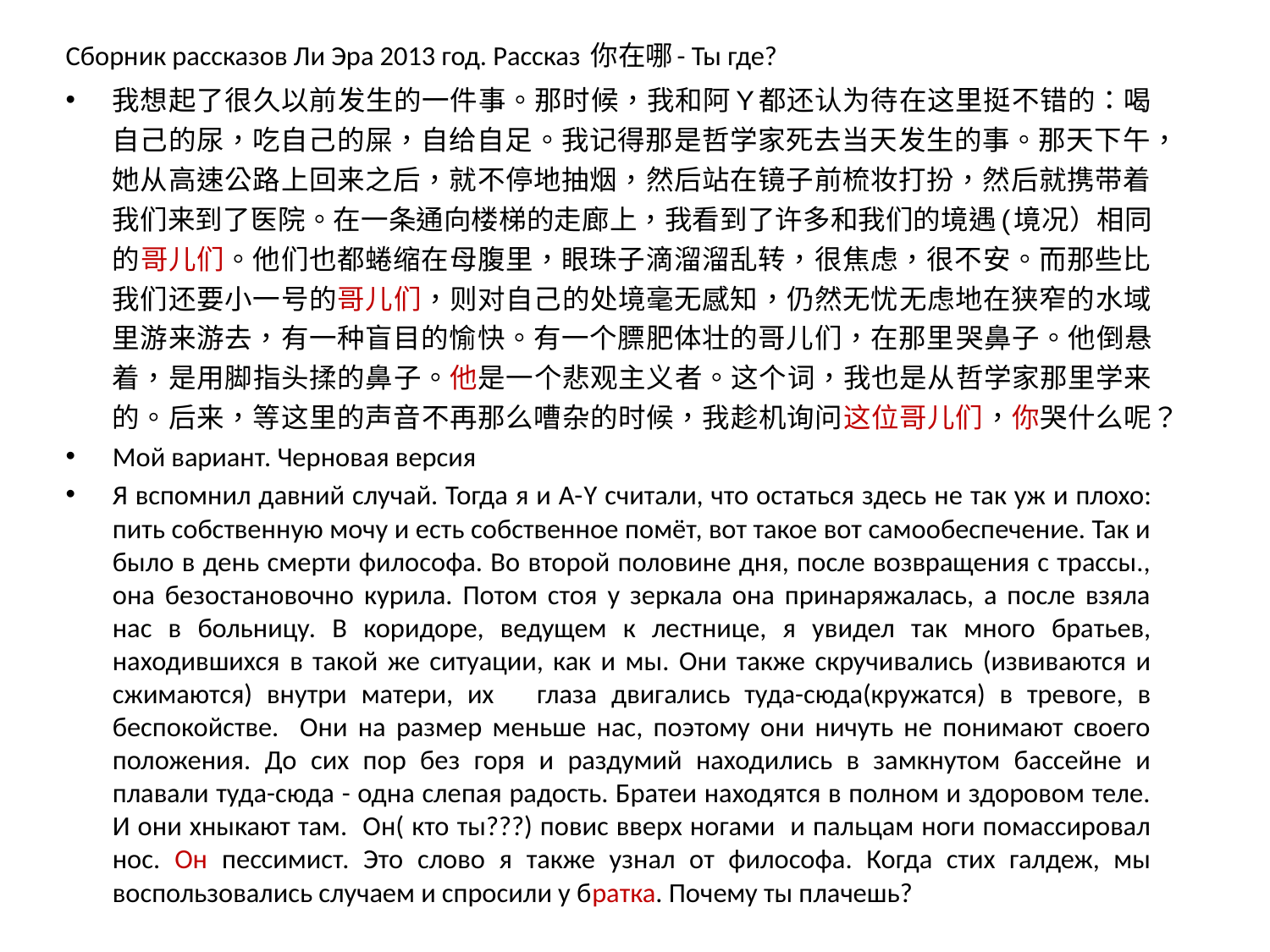

Сборник рассказов Ли Эра 2013 год. Рассказ 你在哪- Ты где?
我想起了很久以前发生的一件事。那时候，我和阿Y都还认为待在这里挺不错的：喝自己的尿，吃自己的屎，自给自足。我记得那是哲学家死去当天发生的事。那天下午，她从高速公路上回来之后，就不停地抽烟，然后站在镜子前梳妆打扮，然后就携带着我们来到了医院。在一条通向楼梯的走廊上，我看到了许多和我们的境遇(境况）相同的哥儿们。他们也都蜷缩在母腹里，眼珠子滴溜溜乱转，很焦虑，很不安。而那些比我们还要小一号的哥儿们，则对自己的处境毫无感知，仍然无忧无虑地在狭窄的水域里游来游去，有一种盲目的愉快。有一个膘肥体壮的哥儿们，在那里哭鼻子。他倒悬着，是用脚指头揉的鼻子。他是一个悲观主义者。这个词，我也是从哲学家那里学来的。后来，等这里的声音不再那么嘈杂的时候，我趁机询问这位哥儿们，你哭什么呢？
Мой вариант. Черновая версия
Я вспомнил давний случай. Тогда я и А-Y считали, что остаться здесь не так уж и плохо: пить собственную мочу и есть собственное помёт, вот такое вот самообеспечение. Так и было в день смерти философа. Во второй половине дня, после возвращения с трассы., она безостановочно курила. Потом стоя у зеркала она принаряжалась, а после взяла нас в больницу. В коридоре, ведущем к лестнице, я увидел так много братьев, находившихся в такой же ситуации, как и мы. Они также скручивались (извиваются и сжимаются) внутри матери, их   глаза двигались туда-сюда(кружатся) в тревоге, в беспокойстве.  Они на размер меньше нас, поэтому они ничуть не понимают своего положения. До сих пор без горя и раздумий находились в замкнутом бассейне и плавали туда-сюда - одна слепая радость. Братеи находятся в полном и здоровом теле. И они хныкают там.  Он( кто ты???) повис вверх ногами  и пальцам ноги помассировал нос. Он пессимист. Это слово я также узнал от философа. Когда стих галдеж, мы воспользовались случаем и спросили у братка. Почему ты плачешь?